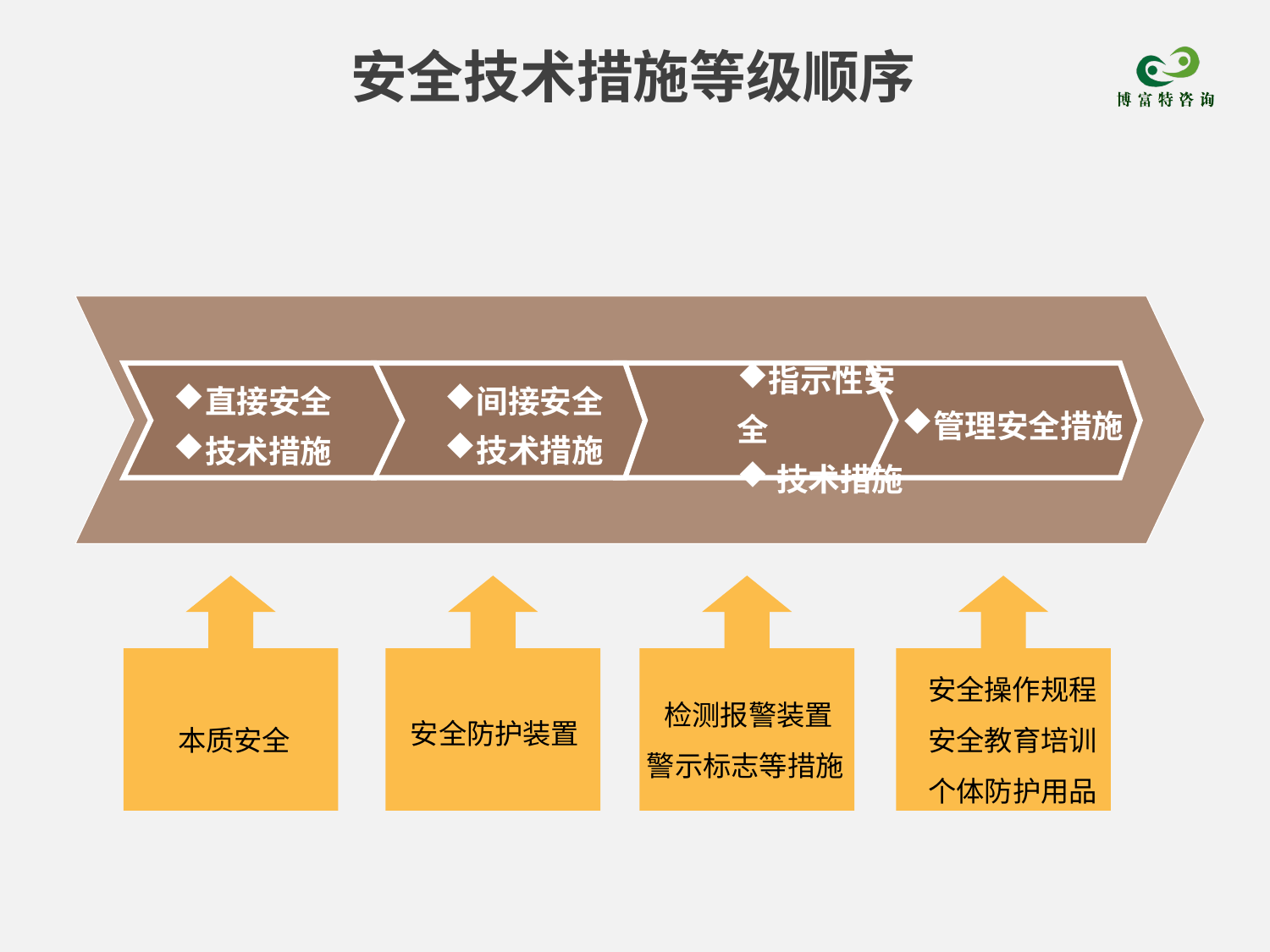

安全技术措施等级顺序

直接安全
技术措施
间接安全
技术措施
指示性安全
技术措施
管理安全措施

安全操作规程安全教育培训个体防护用品
检测报警装置
警示标志等措施
安全防护装置
本质安全